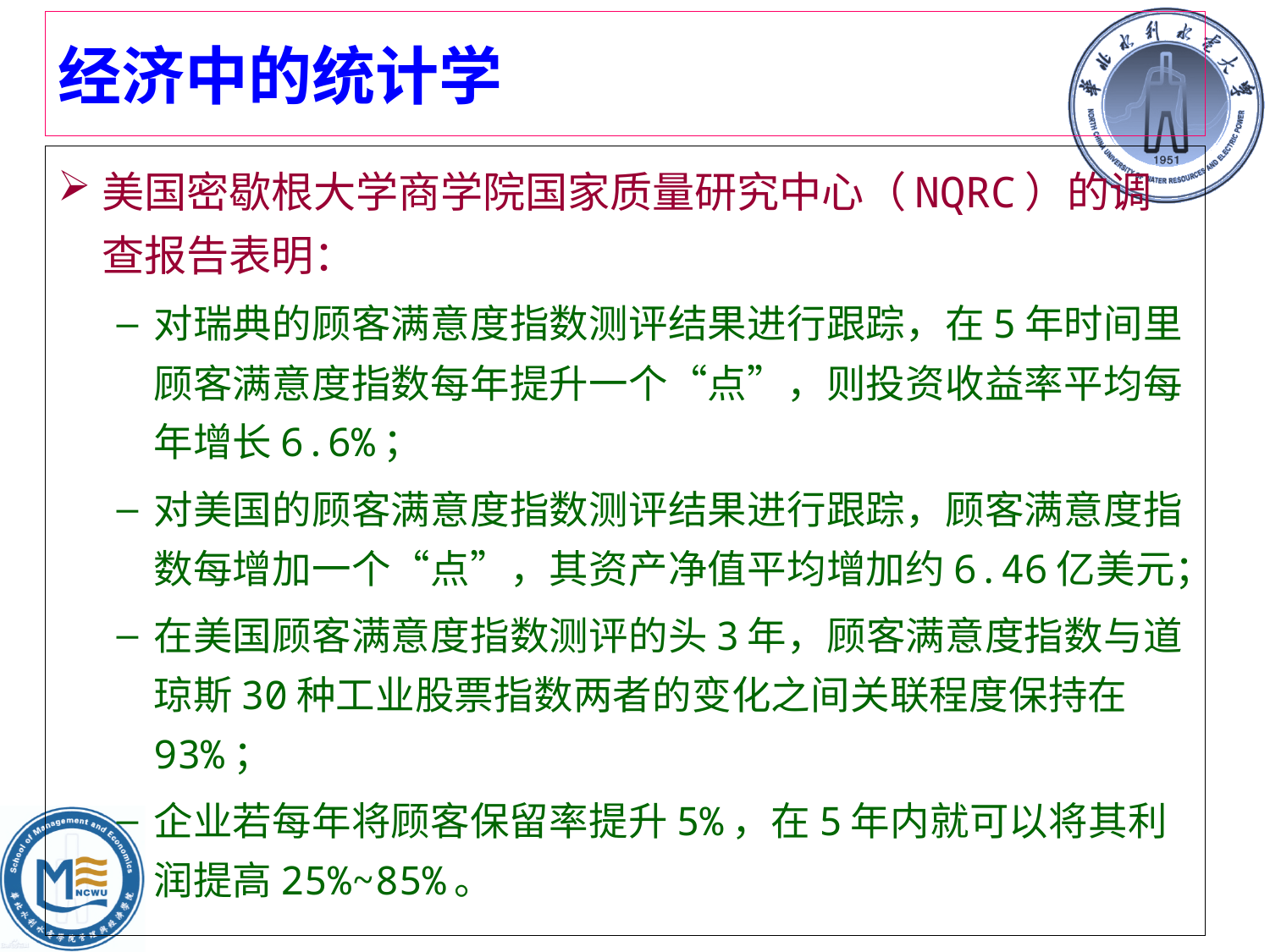

# 经济中的统计学
美国密歇根大学商学院国家质量研究中心（NQRC）的调查报告表明：
对瑞典的顾客满意度指数测评结果进行跟踪，在5年时间里顾客满意度指数每年提升一个“点”，则投资收益率平均每年增长6.6%；
对美国的顾客满意度指数测评结果进行跟踪，顾客满意度指数每增加一个“点”，其资产净值平均增加约6.46亿美元；
在美国顾客满意度指数测评的头3年，顾客满意度指数与道琼斯30种工业股票指数两者的变化之间关联程度保持在93%；
企业若每年将顾客保留率提升5%，在5年内就可以将其利润提高25%~85%。